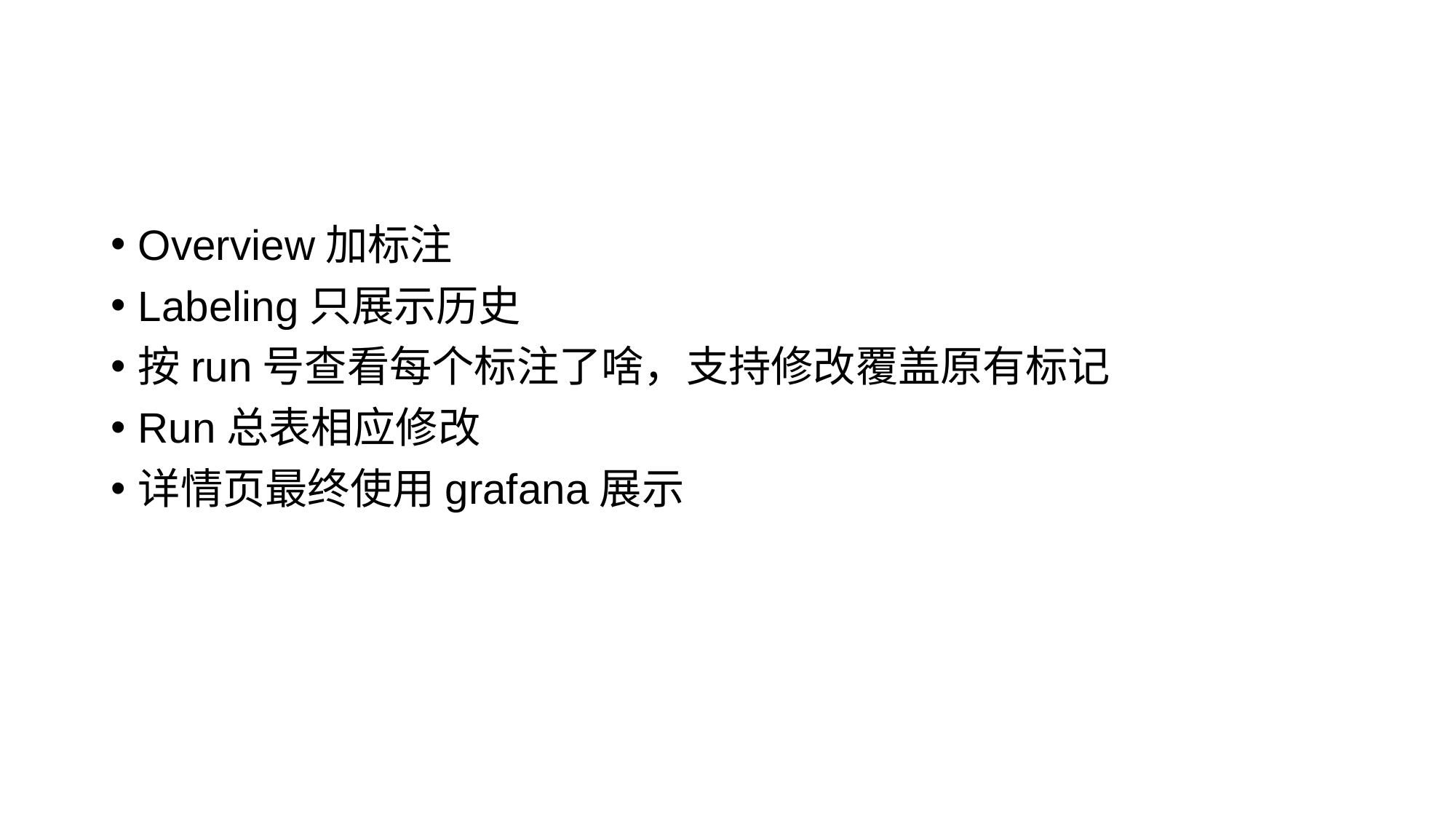

#
Overview加标注
Labeling只展示历史
按run号查看每个标注了啥，支持修改覆盖原有标记
Run总表相应修改
详情页最终使用grafana展示